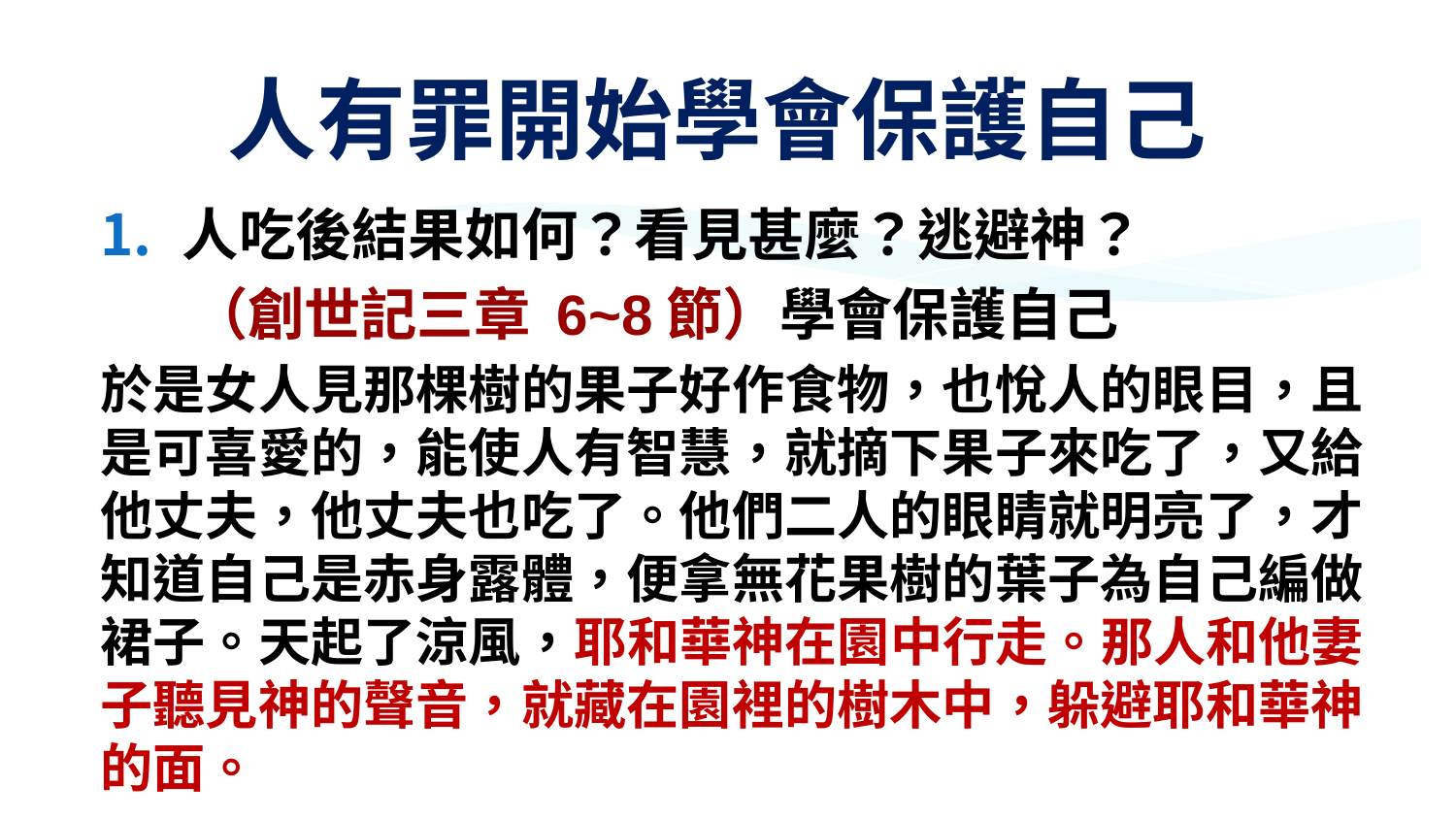

# 人有罪開始學會保護自己
人吃後結果如何？看見甚麼？逃避神？
      （創世記三章 6~8節）學會保護自己
於是女人見那棵樹的果子好作食物，也悅人的眼目，且是可喜愛的，能使人有智慧，就摘下果子來吃了，又給他丈夫，他丈夫也吃了。他們二人的眼睛就明亮了，才知道自己是赤身露體，便拿無花果樹的葉子為自己編做裙子。天起了涼風，耶和華神在園中行走。那人和他妻子聽見神的聲音，就藏在園裡的樹木中，躲避耶和華神的面。